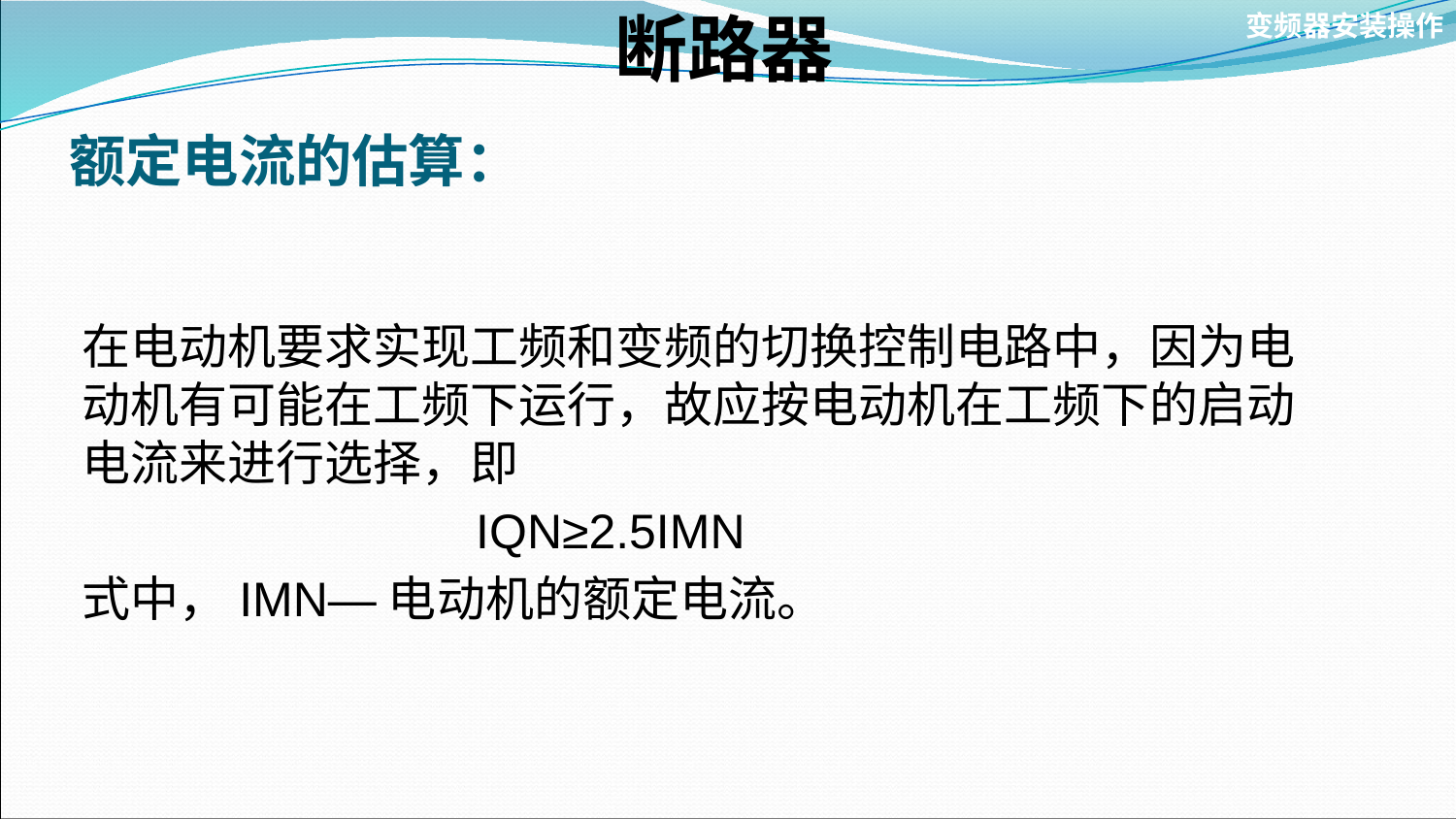

断路器
变频器安装操作
# 额定电流的估算：
在电动机要求实现工频和变频的切换控制电路中，因为电动机有可能在工频下运行，故应按电动机在工频下的启动电流来进行选择，即
                             IQN≥2.5IMN
式中，IMN—电动机的额定电流。